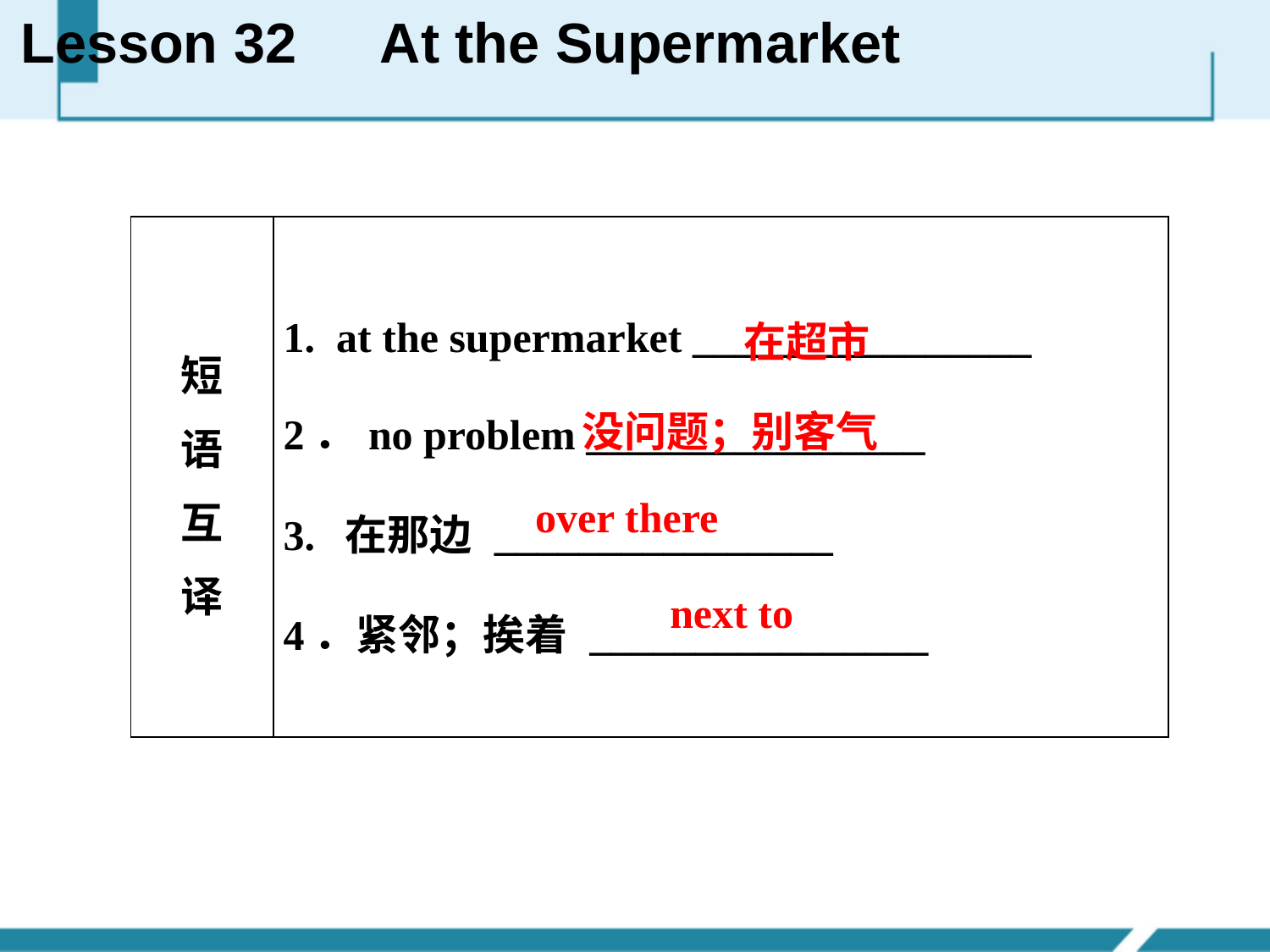

Lesson 32　At the Supermarket
| 短 语 互 译 | 1. at the supermarket \_\_\_\_\_\_\_\_\_\_\_\_\_\_\_\_ 2．no problem \_\_\_\_\_\_\_\_\_\_\_\_\_\_\_\_ 3. 在那边 \_\_\_\_\_\_\_\_\_\_\_\_\_\_\_\_ 4．紧邻；挨着 \_\_\_\_\_\_\_\_\_\_\_\_\_\_\_\_ |
| --- | --- |
在超市
没问题；别客气

over there
next to